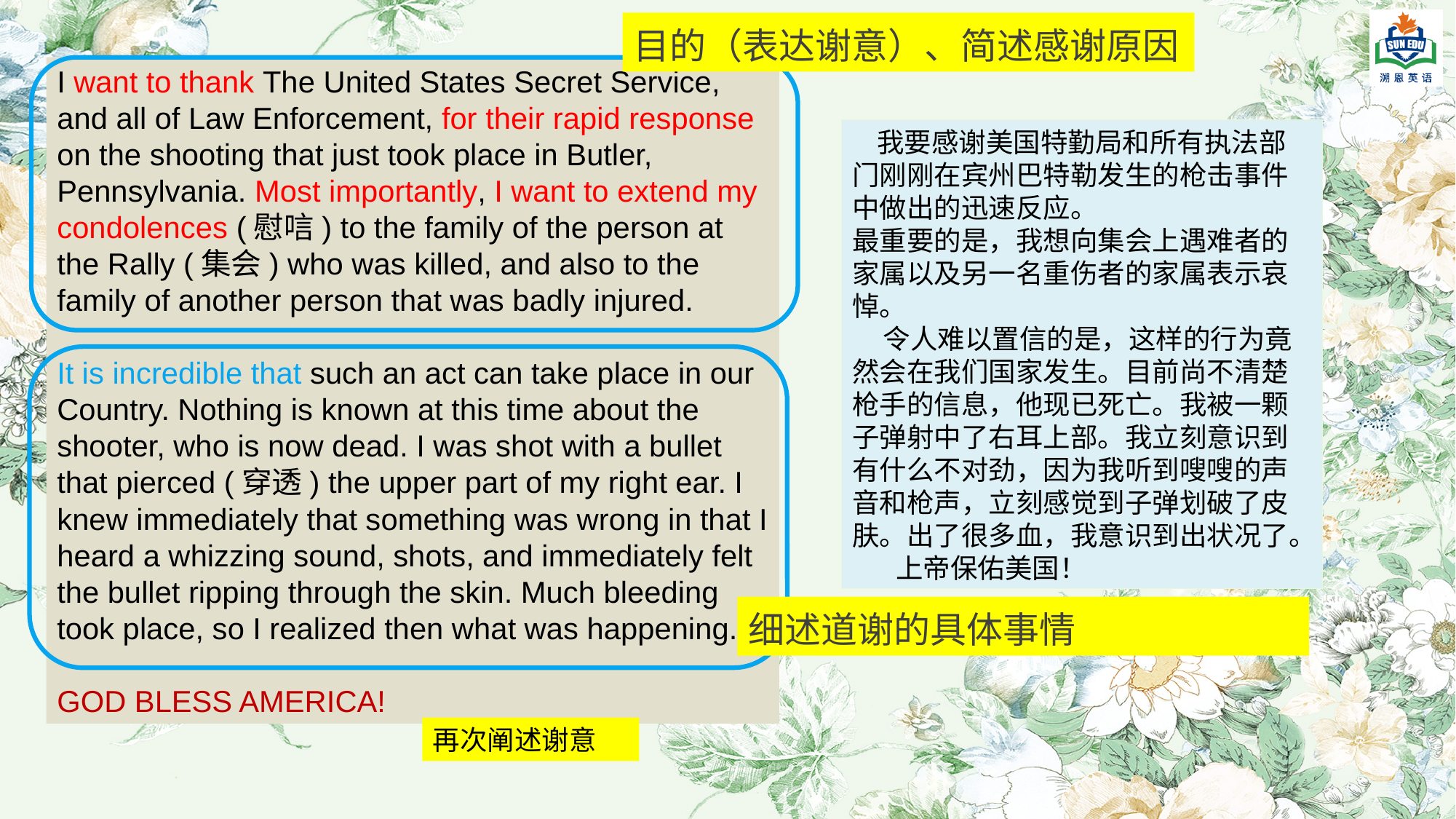

目的（表达谢意）、简述感谢原因

I want to thank The United States Secret Service, and all of Law Enforcement, for their rapid response on the shooting that just took place in Butler, Pennsylvania. Most importantly, I want to extend my condolences (慰唁) to the family of the person at the Rally (集会) who was killed, and also to the family of another person that was badly injured.

It is incredible that such an act can take place in our Country. Nothing is known at this time about the shooter, who is now dead. I was shot with a bullet that pierced (穿透) the upper part of my right ear. I knew immediately that something was wrong in that I heard a whizzing sound, shots, and immediately felt the bullet ripping through the skin. Much bleeding took place, so I realized then what was happening.

GOD BLESS AMERICA!
   我要感谢美国特勤局和所有执法部门刚刚在宾州巴特勒发生的枪击事件中做出的迅速反应。
最重要的是，我想向集会上遇难者的家属以及另一名重伤者的家属表示哀悼。
    令人难以置信的是，这样的行为竟然会在我们国家发生。目前尚不清楚枪手的信息，他现已死亡。我被一颗子弹射中了右耳上部。我立刻意识到有什么不对劲，因为我听到嗖嗖的声音和枪声，立刻感觉到子弹划破了皮肤。出了很多血，我意识到出状况了。
      上帝保佑美国！

细述道谢的具体事情
再次阐述谢意